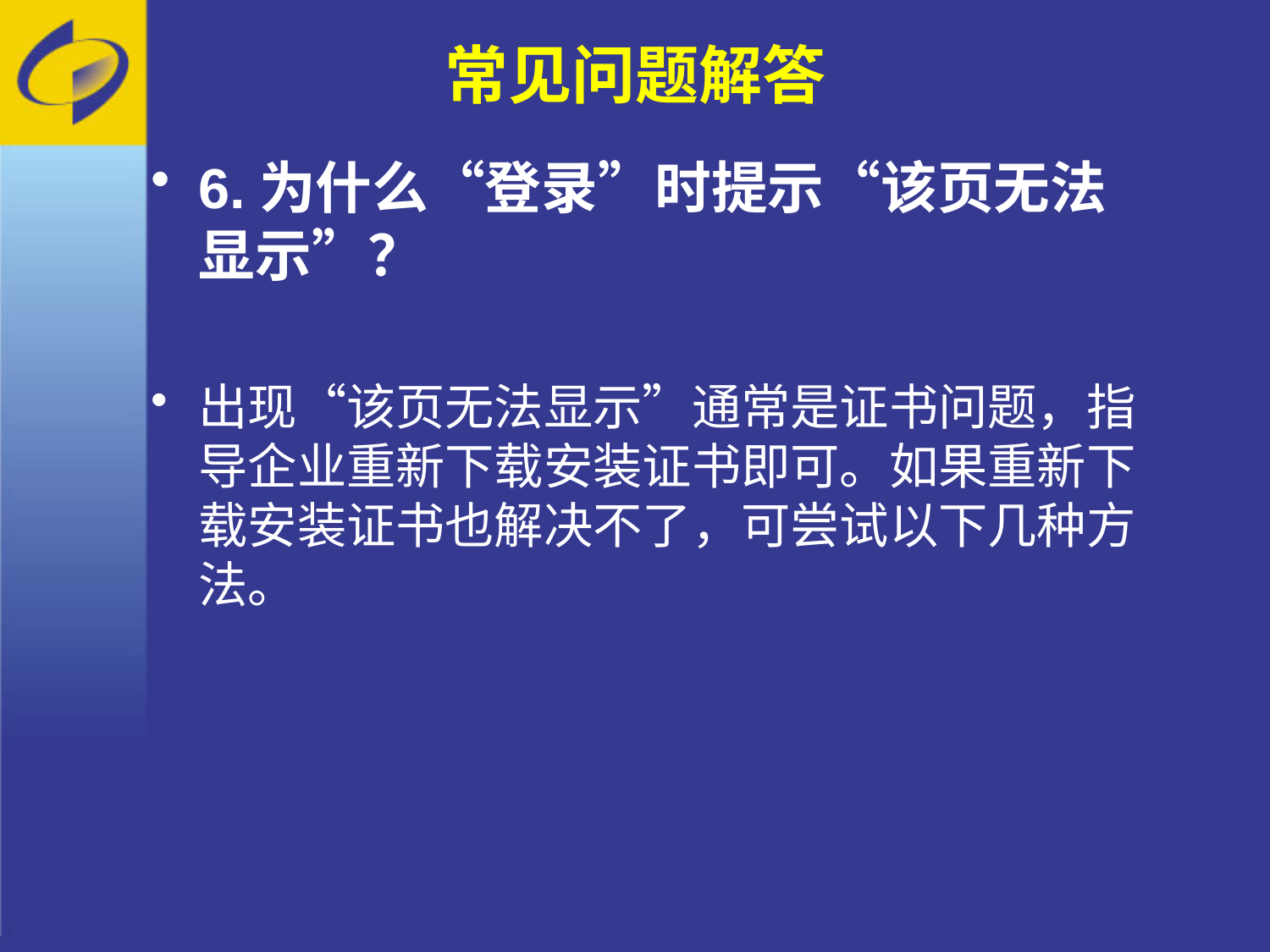

# 常见问题解答
6.为什么“登录”时提示“该页无法显示”？

出现“该页无法显示”通常是证书问题，指导企业重新下载安装证书即可。如果重新下载安装证书也解决不了，可尝试以下几种方法。